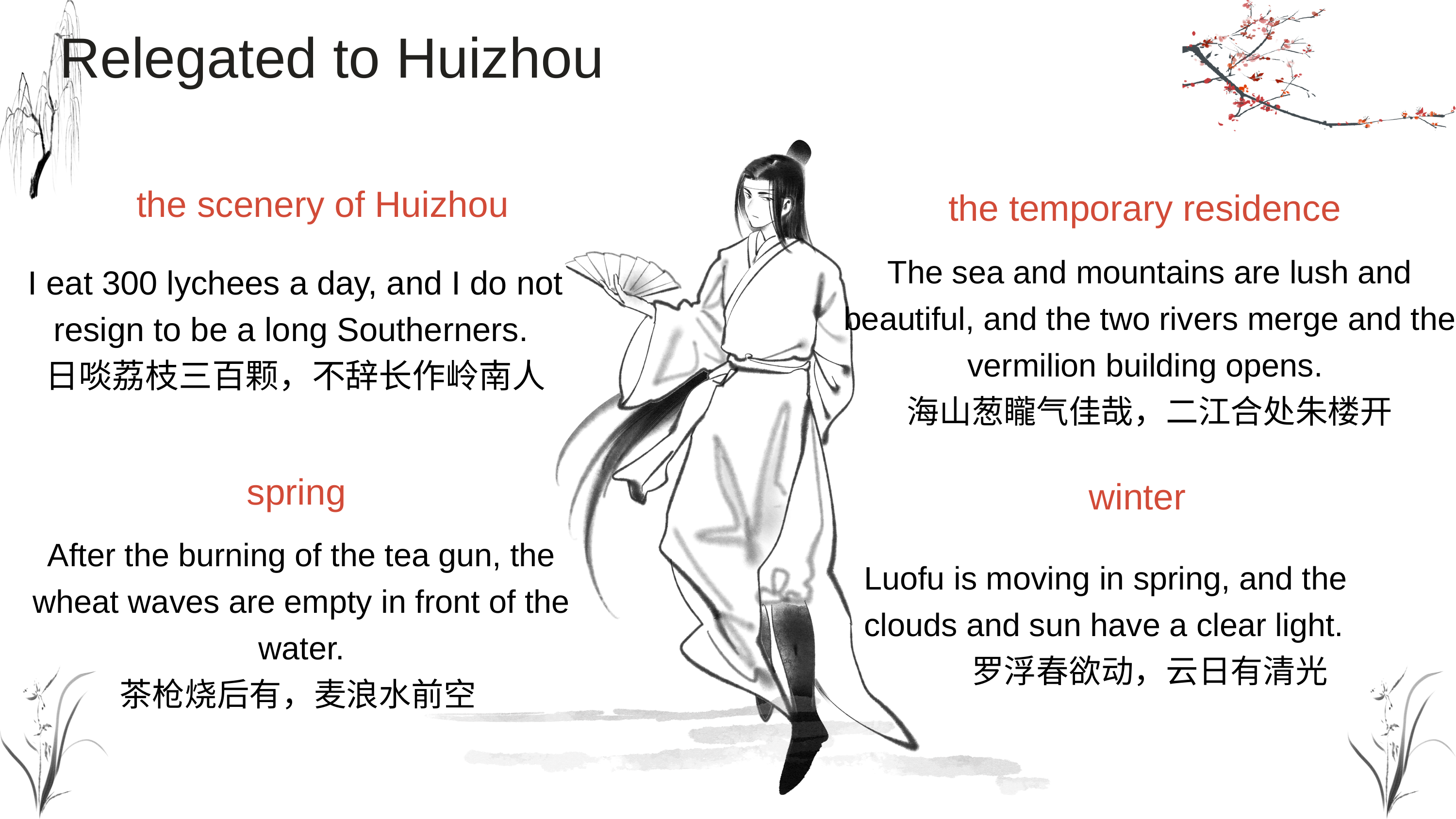

Relegated to Huizhou

the scenery of Huizhou
the temporary residence
The sea and mountains are lush and beautiful, and the two rivers merge and the vermilion building opens.
海山葱矓气佳哉，二江合处朱楼开
I eat 300 lychees a day, and I do not resign to be a long Southerners.
日啖荔枝三百颗，不辞长作岭南人
spring
winter
After the burning of the tea gun, the wheat waves are empty in front of the water.
茶枪烧后有，麦浪水前空
Luofu is moving in spring, and the clouds and sun have a clear light.
罗浮春欲动，云日有清光